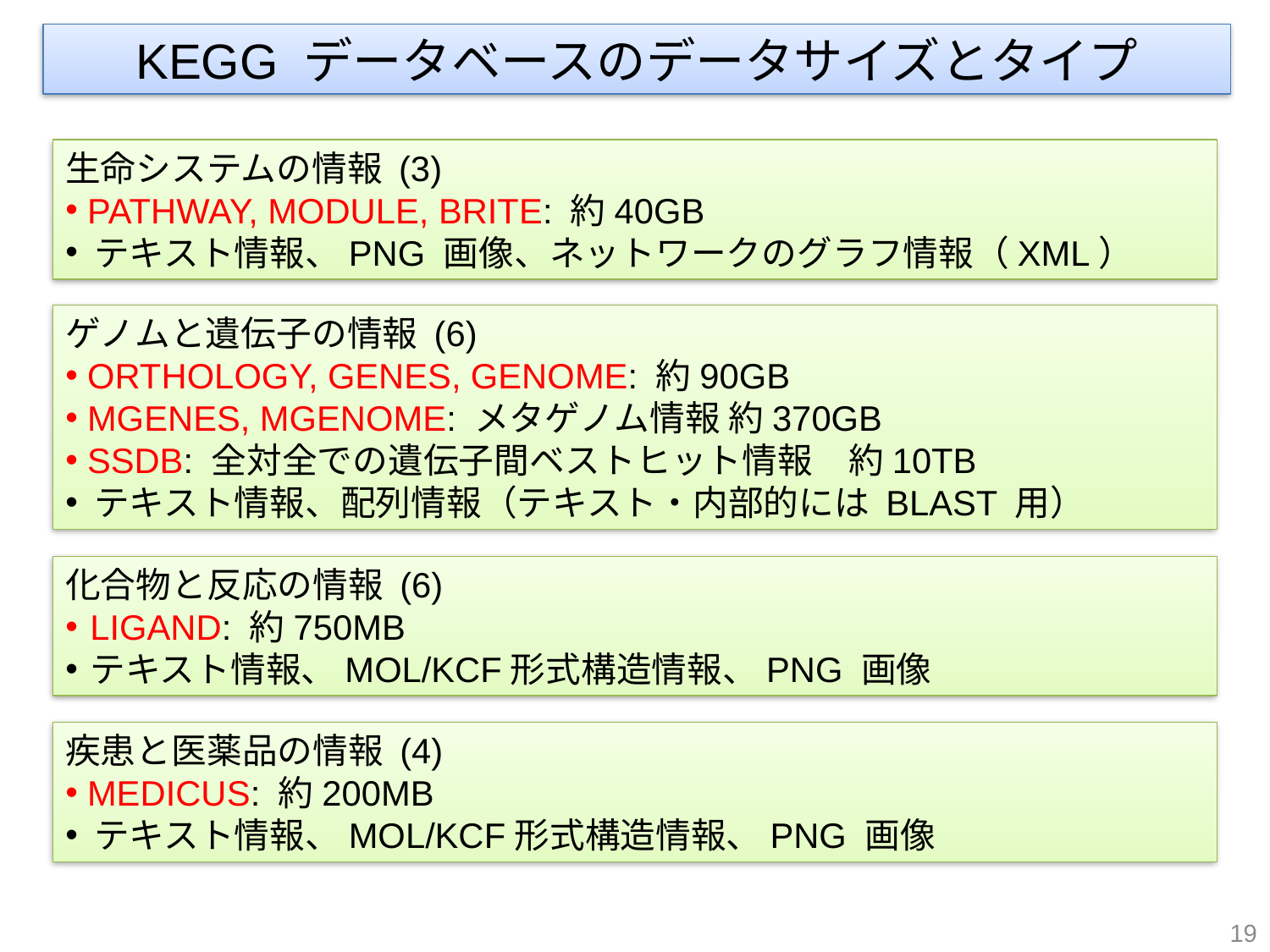

KEGG データベースのデータサイズとタイプ
生命システムの情報 (3)
 PATHWAY, MODULE, BRITE: 約40GB
 テキスト情報、PNG 画像、ネットワークのグラフ情報（XML）
ゲノムと遺伝子の情報 (6)
 ORTHOLOGY, GENES, GENOME: 約90GB
 MGENES, MGENOME: メタゲノム情報 約370GB
 SSDB: 全対全での遺伝子間ベストヒット情報　約10TB
 テキスト情報、配列情報（テキスト・内部的には BLAST 用）
化合物と反応の情報 (6)
LIGAND: 約750MB
テキスト情報、MOL/KCF形式構造情報、PNG 画像
疾患と医薬品の情報 (4)
 MEDICUS: 約200MB
 テキスト情報、MOL/KCF形式構造情報、PNG 画像
19